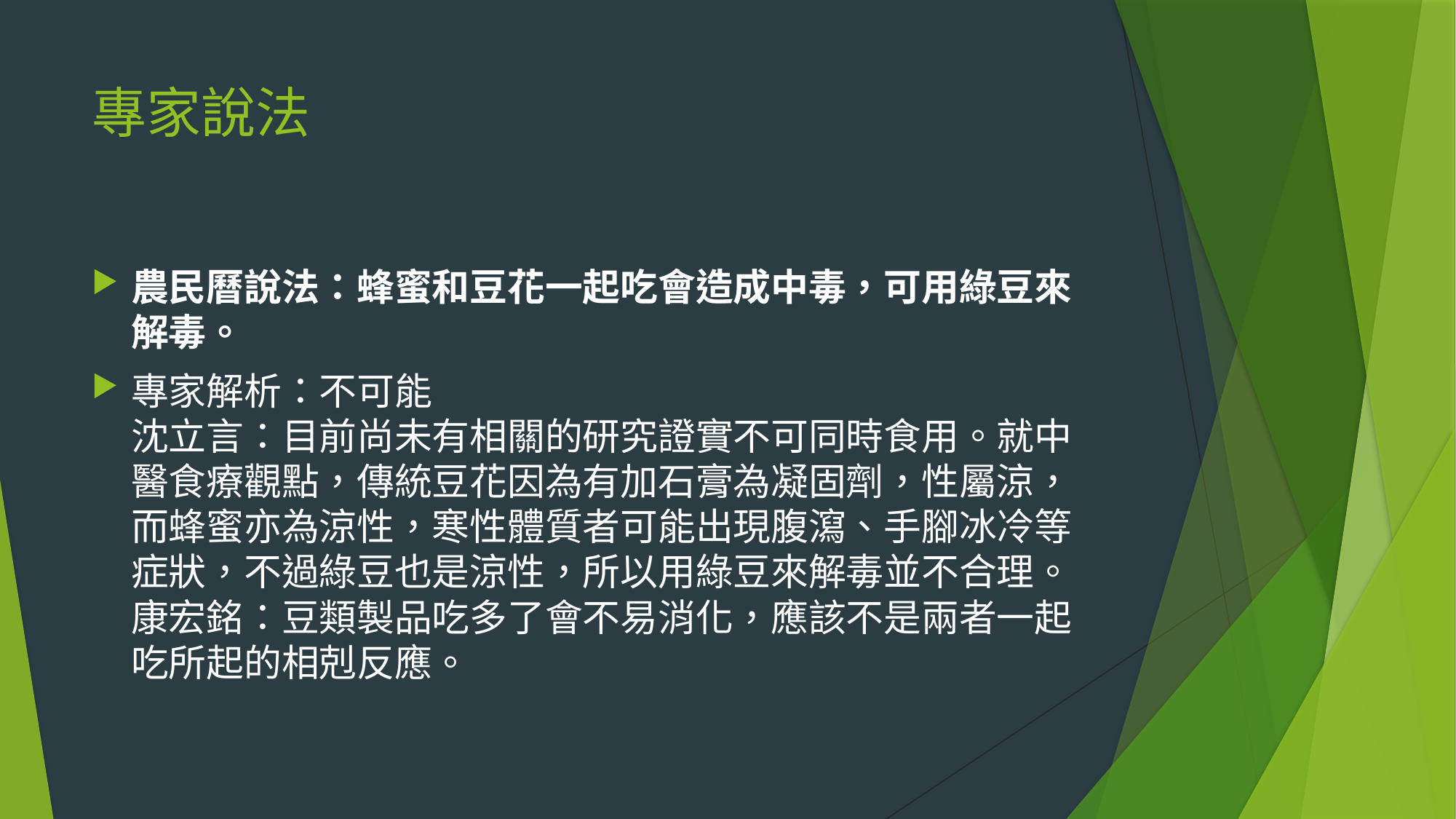

# 專家說法
農民曆說法：蜂蜜和豆花一起吃會造成中毒，可用綠豆來解毒。
專家解析：不可能
沈立言：目前尚未有相關的研究證實不可同時食用。就中醫食療觀點，傳統豆花因為有加石膏為凝固劑，性屬涼，而蜂蜜亦為涼性，寒性體質者可能出現腹瀉、手腳冰冷等症狀，不過綠豆也是涼性，所以用綠豆來解毒並不合理。
康宏銘：豆類製品吃多了會不易消化，應該不是兩者一起吃所起的相剋反應。